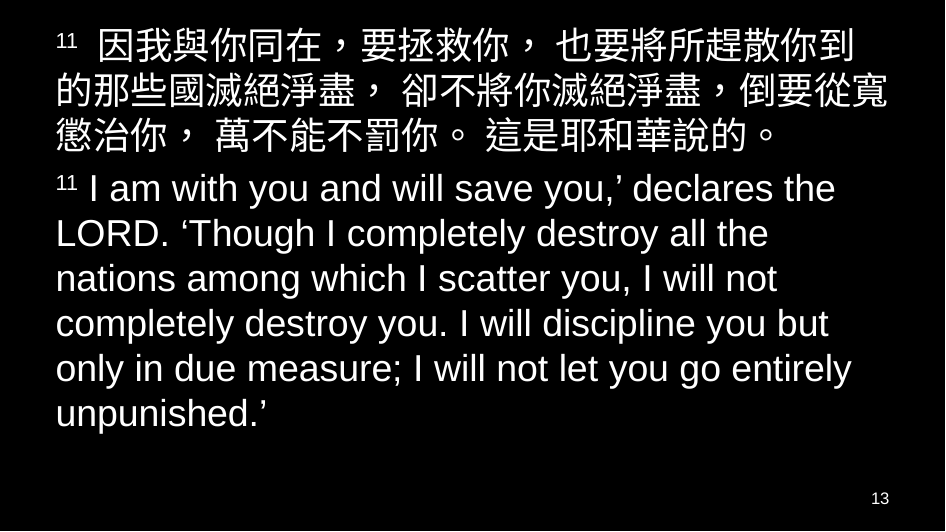

11 因我與你同在，要拯救你， 也要將所趕散你到的那些國滅絕淨盡， 卻不將你滅絕淨盡，倒要從寬懲治你， 萬不能不罰你。 這是耶和華說的。
11 I am with you and will save you,’ declares the Lord. ‘Though I completely destroy all the nations among which I scatter you, I will not completely destroy you. I will discipline you but only in due measure; I will not let you go entirely unpunished.’

13